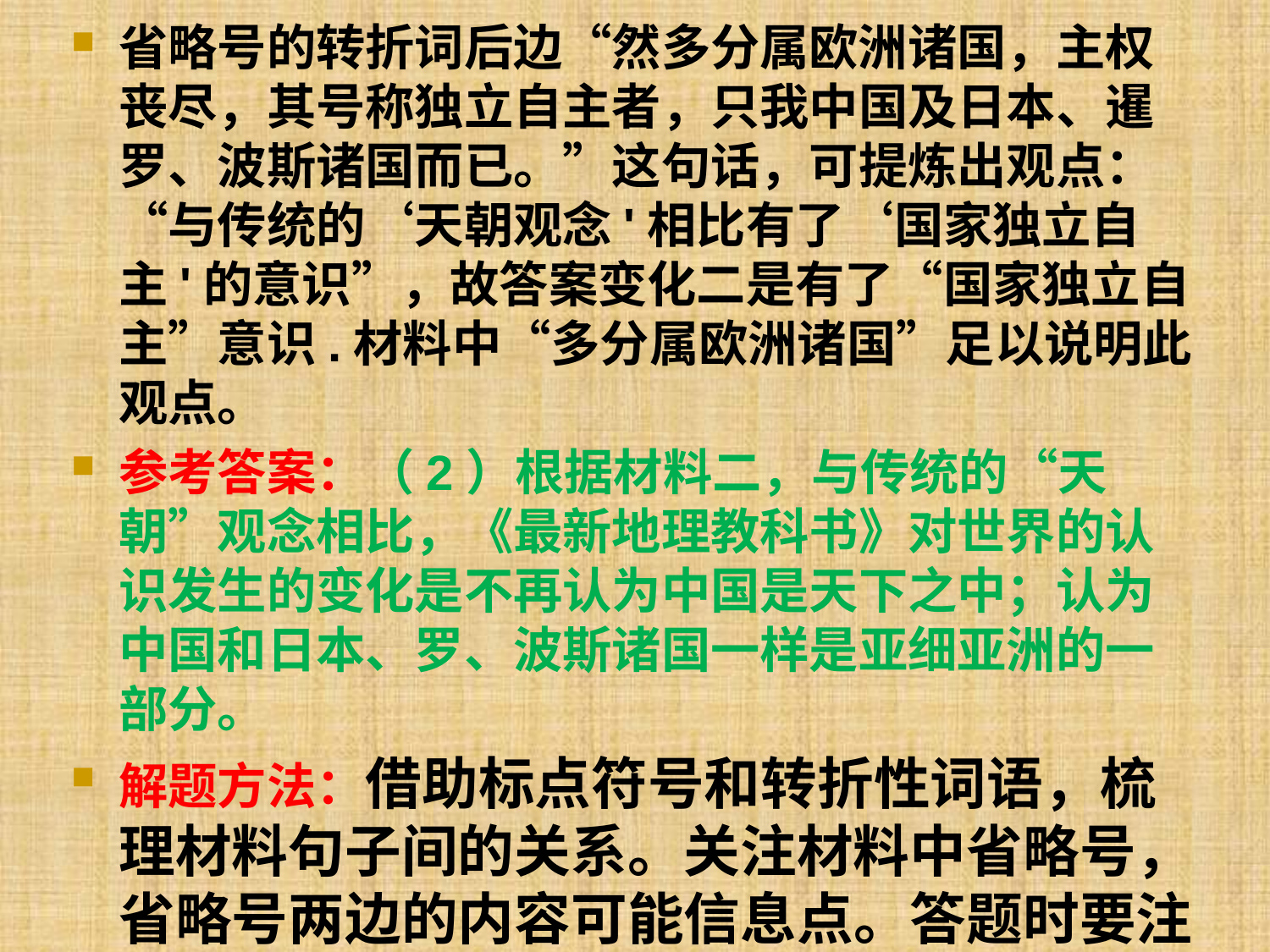

# 省略号的转折词后边“然多分属欧洲诸国，主权丧尽，其号称独立自主者，只我中国及日本、暹罗、波斯诸国而已。”这句话，可提炼出观点：“与传统的‘天朝观念'相比有了‘国家独立自主'的意识”，故答案变化二是有了“国家独立自主”意识.材料中“多分属欧洲诸国”足以说明此观点。
参考答案：（2）根据材料二，与传统的“天朝”观念相比，《最新地理教科书》对世界的认识发生的变化是不再认为中国是天下之中；认为中国和日本、罗、波斯诸国一样是亚细亚洲的一部分。
解题方法：借助标点符号和转折性词语，梳理材料句子间的关系。关注材料中省略号，省略号两边的内容可能信息点。答题时要注意史论结合。